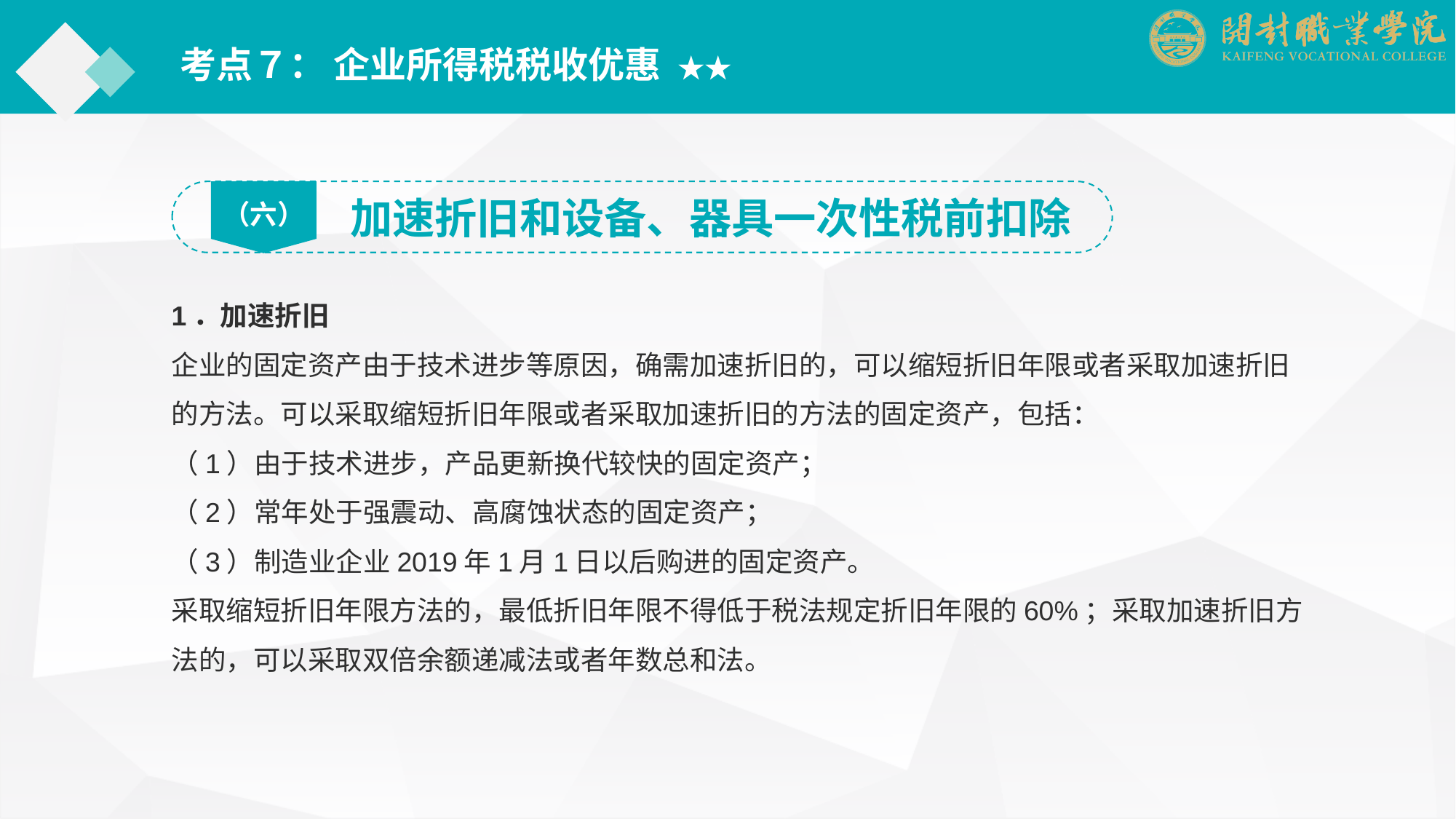

考点７： 企业所得税税收优惠  ★★

（六）
加速折旧和设备、器具一次性税前扣除
1．加速折旧
企业的固定资产由于技术进步等原因，确需加速折旧的，可以缩短折旧年限或者采取加速折旧的方法。可以采取缩短折旧年限或者采取加速折旧的方法的固定资产，包括：
（1）由于技术进步，产品更新换代较快的固定资产；
（2）常年处于强震动、高腐蚀状态的固定资产；
（3）制造业企业2019年1月1日以后购进的固定资产。
采取缩短折旧年限方法的，最低折旧年限不得低于税法规定折旧年限的60%；采取加速折旧方法的，可以采取双倍余额递减法或者年数总和法。